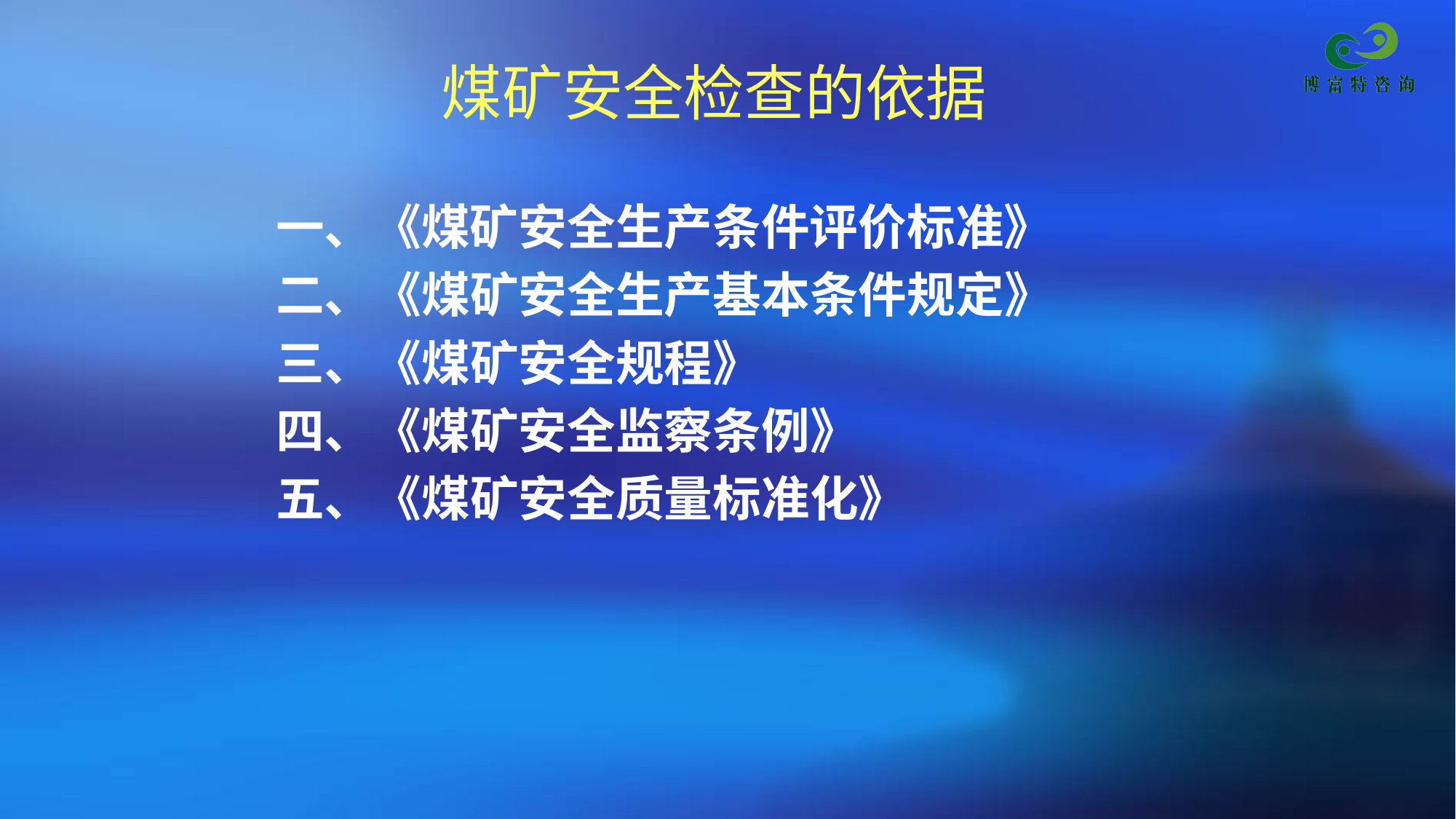

# 煤矿安全检查的依据
一、《煤矿安全生产条件评价标准》
二、《煤矿安全生产基本条件规定》
三、《煤矿安全规程》
四、《煤矿安全监察条例》
五、《煤矿安全质量标准化》